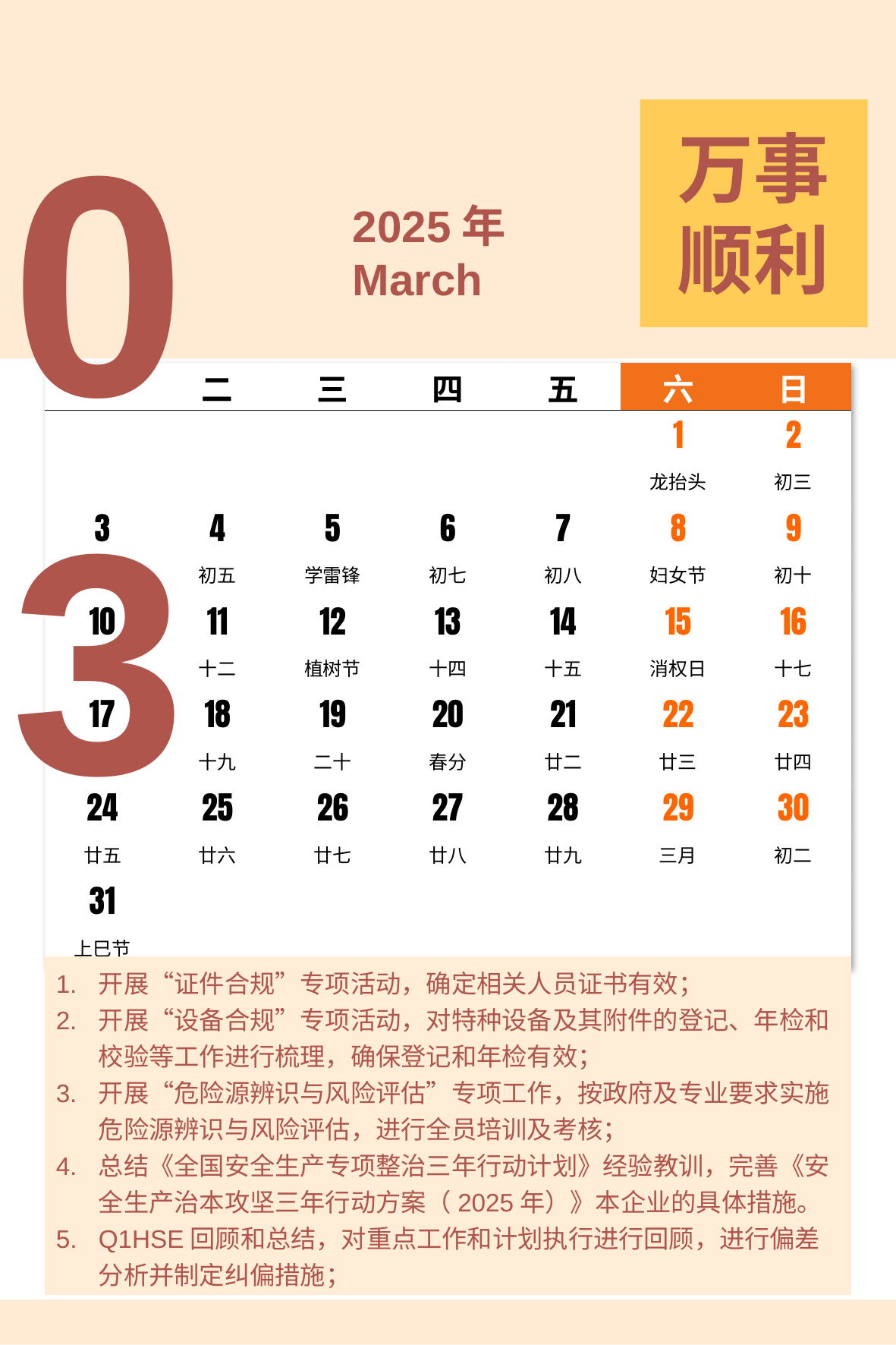

03

万事顺利
2025年
March
| 一 | 二 | 三 | 四 | 五 | 六 | 日 |
| --- | --- | --- | --- | --- | --- | --- |
|  |  |  |  |  | 1 | 2 |
|  |  |  |  |  | 龙抬头 | 初三 |
| 3 | 4 | 5 | 6 | 7 | 8 | 9 |
| 初四 | 初五 | 学雷锋 | 初七 | 初八 | 妇女节 | 初十 |
| 10 | 11 | 12 | 13 | 14 | 15 | 16 |
| 十一 | 十二 | 植树节 | 十四 | 十五 | 消权日 | 十七 |
| 17 | 18 | 19 | 20 | 21 | 22 | 23 |
| 十八 | 十九 | 二十 | 春分 | 廿二 | 廿三 | 廿四 |
| 24 | 25 | 26 | 27 | 28 | 29 | 30 |
| 廿五 | 廿六 | 廿七 | 廿八 | 廿九 | 三月 | 初二 |
| 31 |  |  |  |  |  |  |
| 上巳节 |  |  |  |  |  |  |
开展“证件合规”专项活动，确定相关人员证书有效；
开展“设备合规”专项活动，对特种设备及其附件的登记、年检和校验等工作进行梳理，确保登记和年检有效；
开展“危险源辨识与风险评估”专项工作，按政府及专业要求实施危险源辨识与风险评估，进行全员培训及考核；
总结《全国安全生产专项整治三年行动计划》经验教训，完善《安全生产治本攻坚三年行动方案（2025年）》本企业的具体措施。
Q1HSE回顾和总结，对重点工作和计划执行进行回顾，进行偏差分析并制定纠偏措施；